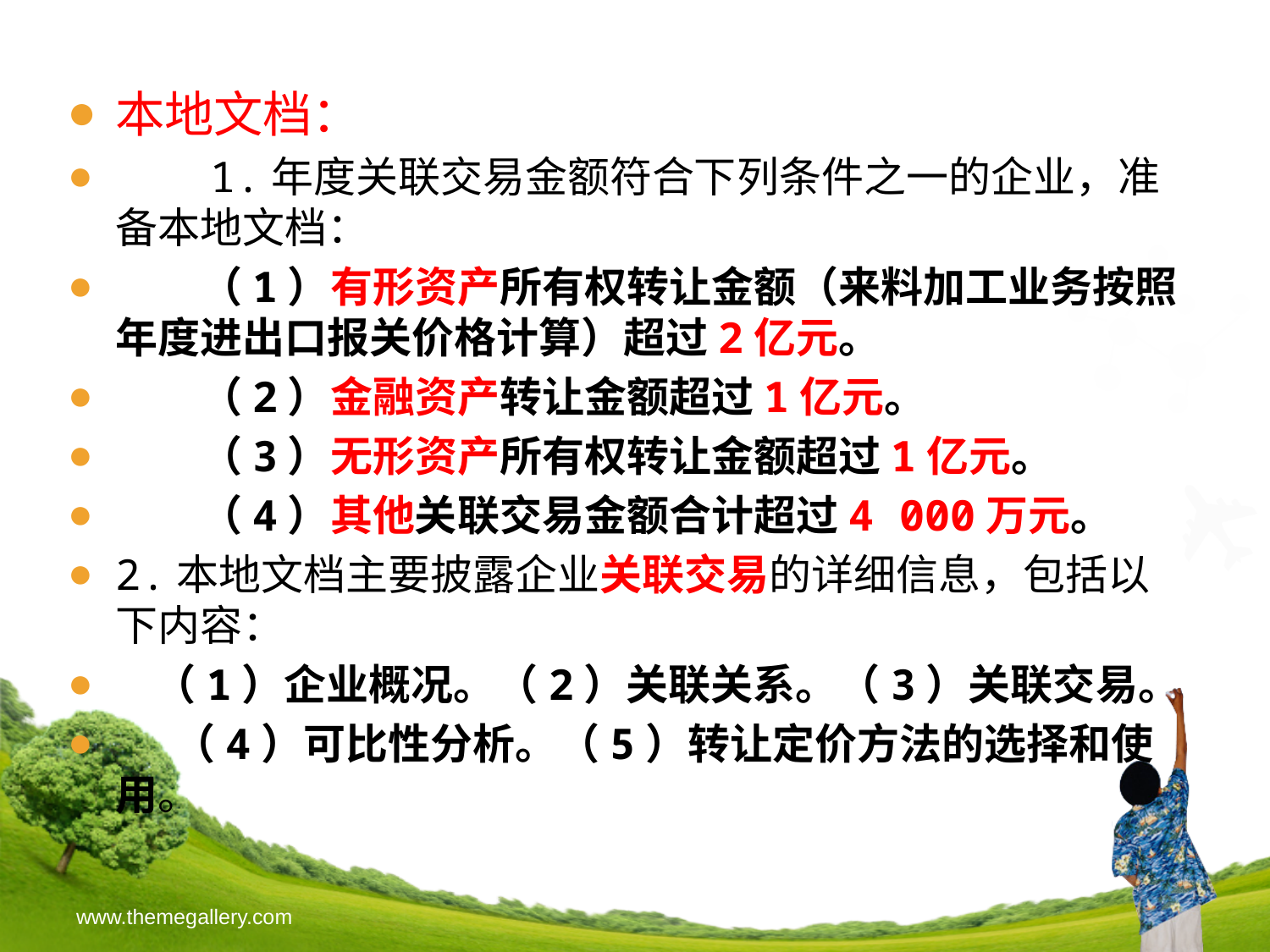

本地文档：
　　1.年度关联交易金额符合下列条件之一的企业，准备本地文档：
　　（1）有形资产所有权转让金额（来料加工业务按照年度进出口报关价格计算）超过2亿元。
　　（2）金融资产转让金额超过1亿元。
　　（3）无形资产所有权转让金额超过1亿元。
　　（4）其他关联交易金额合计超过4 000万元。
2.本地文档主要披露企业关联交易的详细信息，包括以下内容：
   （1）企业概况。（2）关联关系。（3）关联交易。
     （4）可比性分析。（5）转让定价方法的选择和使用。
www.themegallery.com